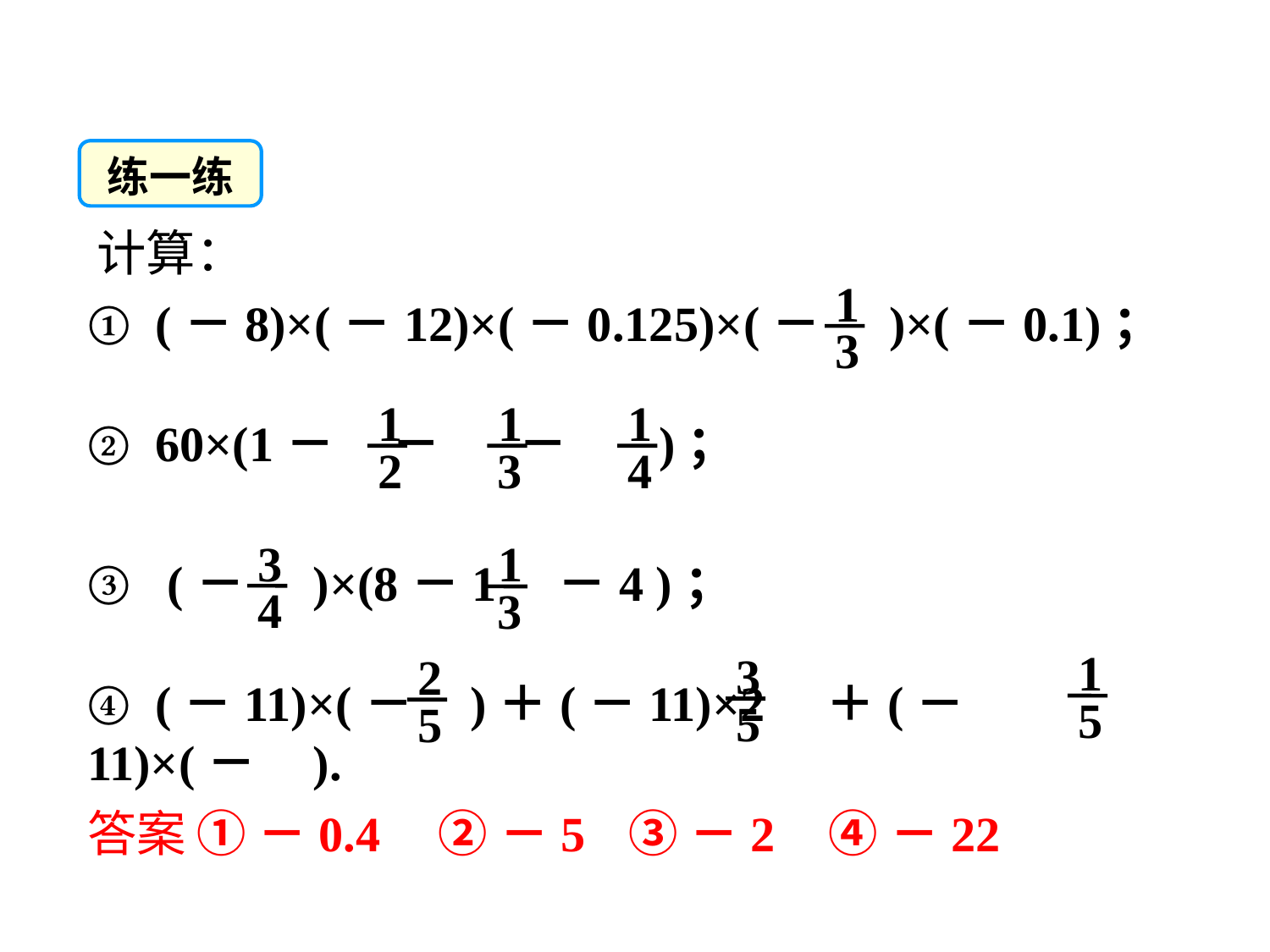

练一练
计算：
1
3

①  (－8)×(－12)×(－0.125)×(－     )×(－0.1)；
1
2

1
3

1
4

②  60×(1－     －       －       )；
3
4

1
3

③   (－     )×(8－1    －4 )；
1
5

3
5

2
5

④  (－11)×(－    )＋(－11)×2    ＋(－11)×(－    ).
答案 ① －0.4
 ②－5
 ③－2
 ④－22